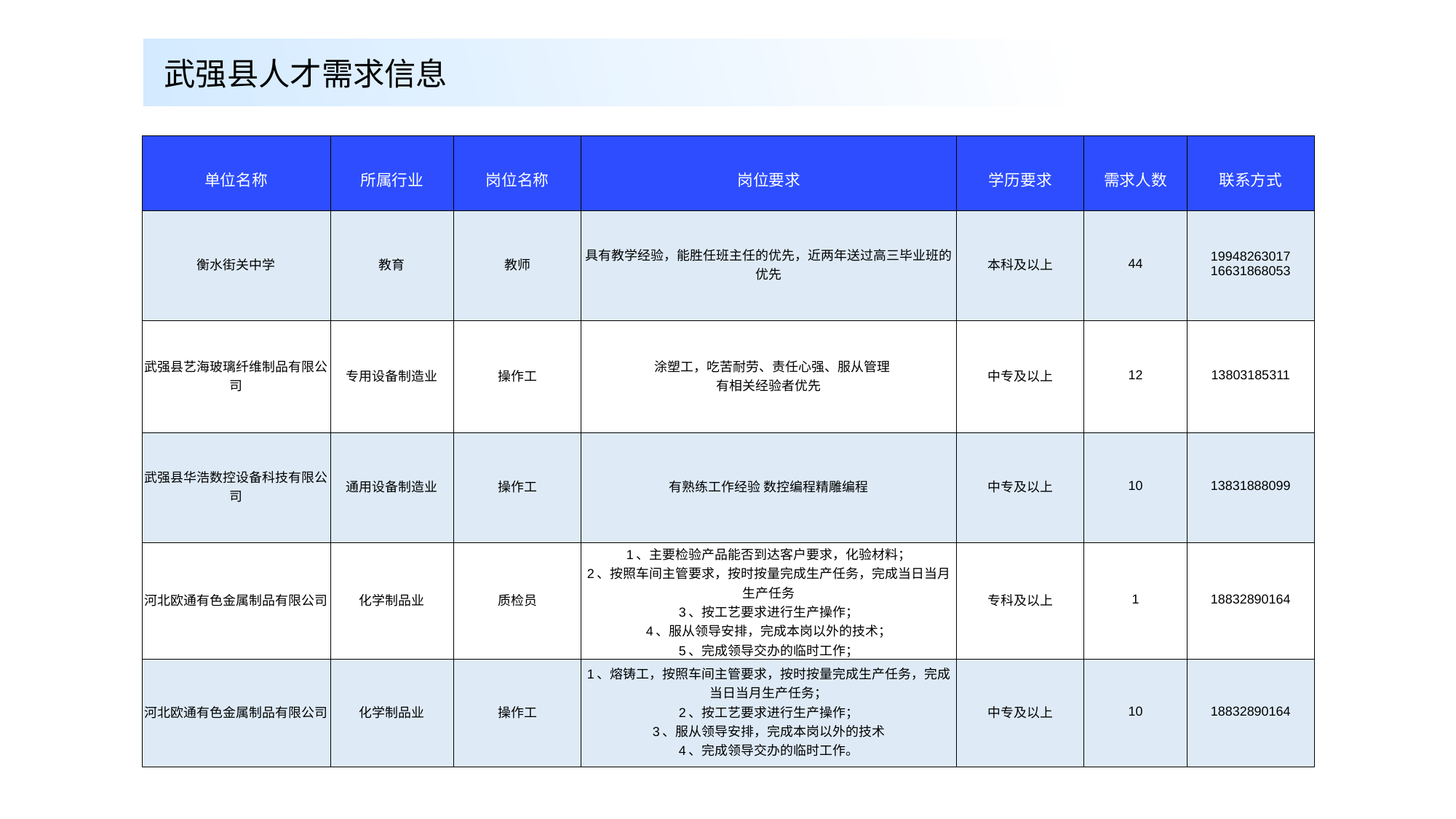

武强县人才需求信息
| 单位名称 | 所属行业 | 岗位名称 | 岗位要求 | 学历要求 | 需求人数 | 联系方式 |
| --- | --- | --- | --- | --- | --- | --- |
| 衡水街关中学 | 教育 | 教师 | 具有教学经验，能胜任班主任的优先，近两年送过高三毕业班的优先 | 本科及以上 | 44 | 19948263017 16631868053 |
| 武强县艺海玻璃纤维制品有限公司 | 专用设备制造业 | 操作工 | 涂塑工，吃苦耐劳、责任心强、服从管理 有相关经验者优先 | 中专及以上 | 12 | 13803185311 |
| 武强县华浩数控设备科技有限公司 | 通用设备制造业 | 操作工 | 有熟练工作经验 数控编程精雕编程 | 中专及以上 | 10 | 13831888099 |
| 河北欧通有色金属制品有限公司 | 化学制品业 | 质检员 | 1、主要检验产品能否到达客户要求，化验材料； 2、按照车间主管要求，按时按量完成生产任务，完成当日当月生产任务 3、按工艺要求进行生产操作； 4、服从领导安排，完成本岗以外的技术； 5、完成领导交办的临时工作； 6、有经验者优先考虑。 | 专科及以上 | 1 | 18832890164 |
| 河北欧通有色金属制品有限公司 | 化学制品业 | 操作工 | 1、熔铸工，按照车间主管要求，按时按量完成生产任务，完成当日当月生产任务； 2、按工艺要求进行生产操作； 3、服从领导安排，完成本岗以外的技术 4、完成领导交办的临时工作。 | 中专及以上 | 10 | 18832890164 |
30